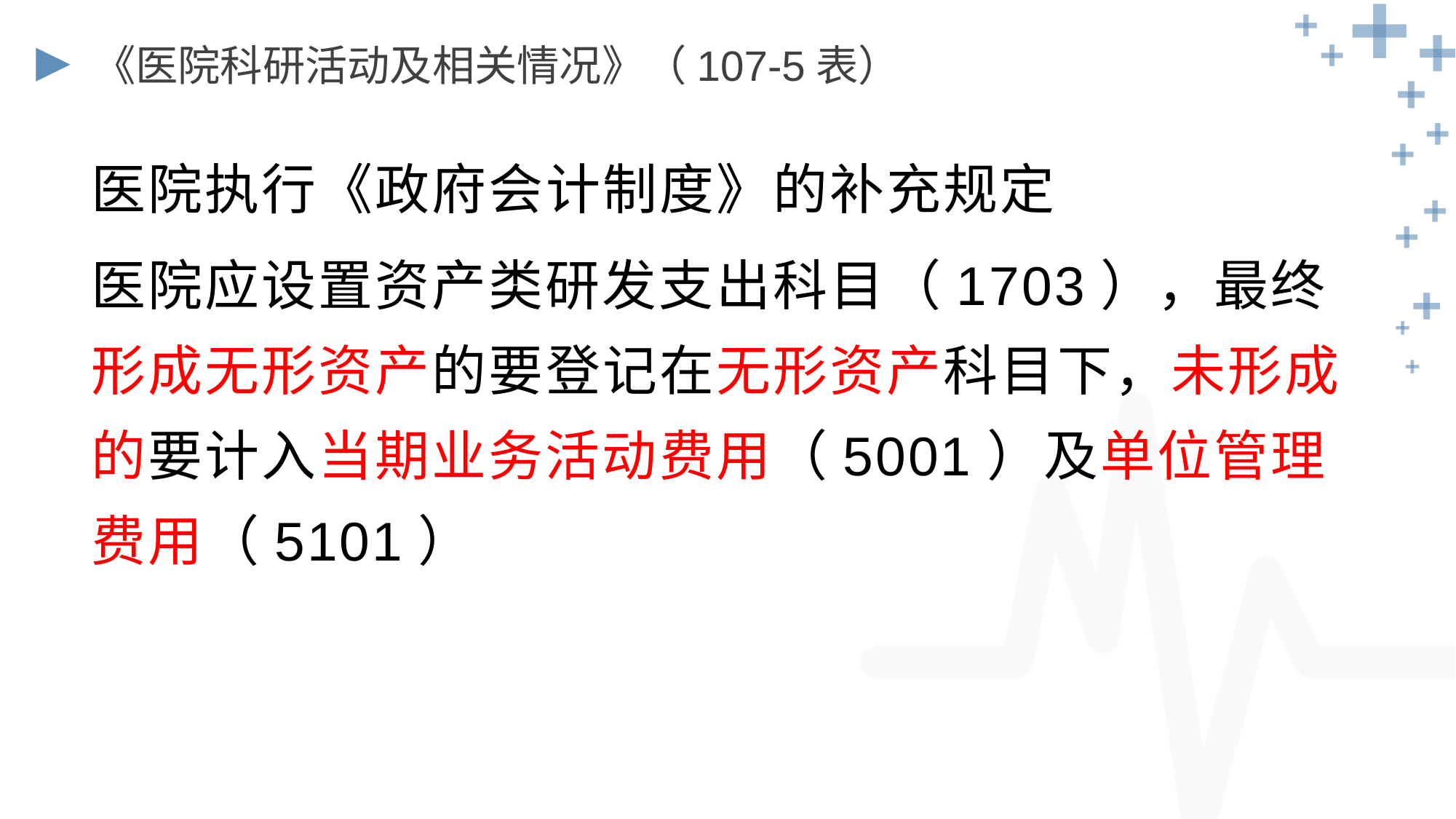

《医院科研活动及相关情况》（107-5表）

医院执行《政府会计制度》的补充规定
医院应设置资产类研发支出科目（1703），最终形成无形资产的要登记在无形资产科目下，未形成的要计入当期业务活动费用（5001）及单位管理费用（5101）